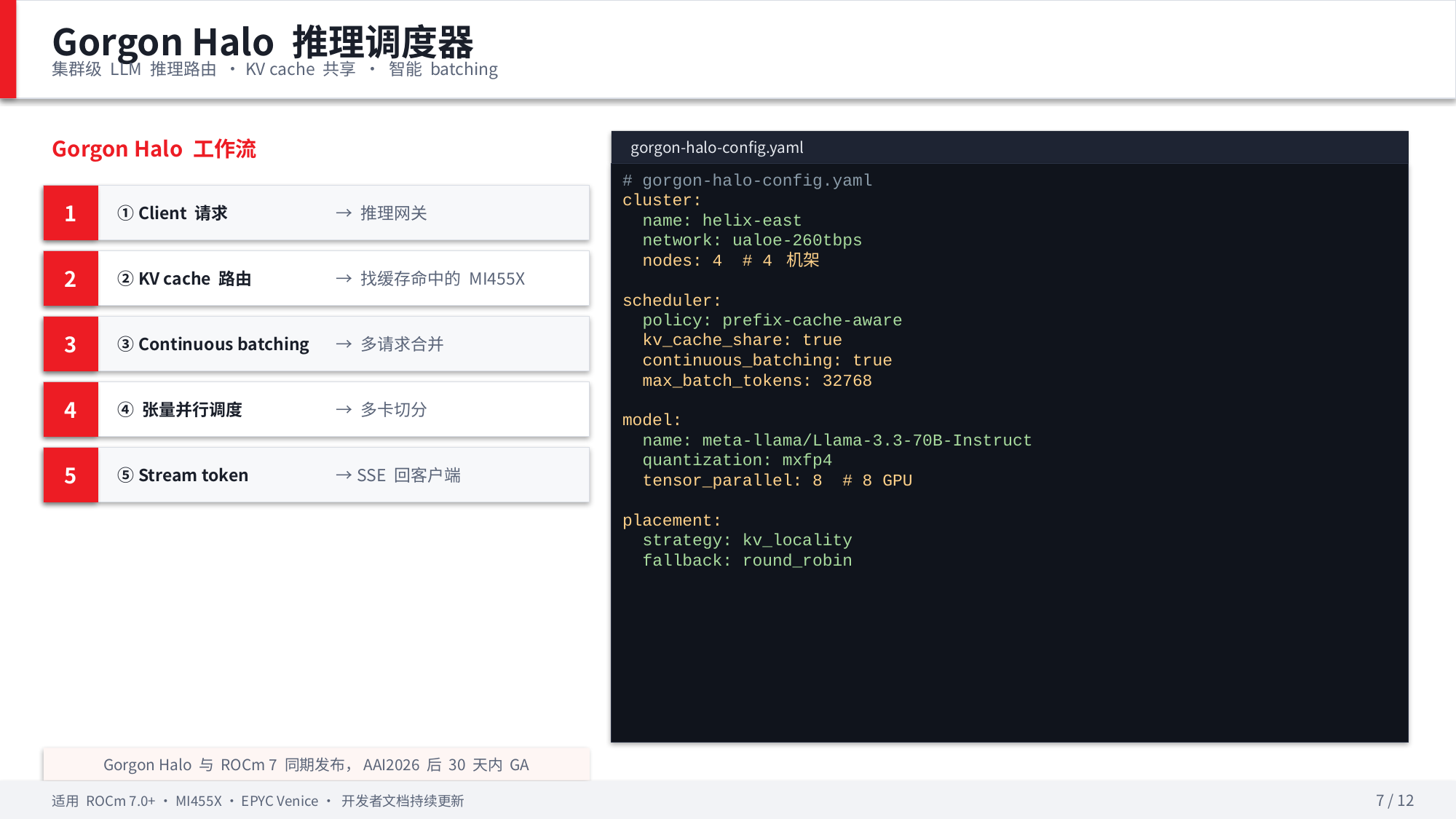

Gorgon Halo 推理调度器
集群级 LLM 推理路由 · KV cache 共享 · 智能 batching
Gorgon Halo 工作流

gorgon-halo-config.yaml

# gorgon-halo-config.yaml
cluster:
  name: helix-east
  network: ualoe-260tbps
  nodes: 4  # 4 机架

scheduler:
  policy: prefix-cache-aware
  kv_cache_share: true
  continuous_batching: true
  max_batch_tokens: 32768

model:
  name: meta-llama/Llama-3.3-70B-Instruct
  quantization: mxfp4
  tensor_parallel: 8  # 8 GPU

placement:
  strategy: kv_locality
  fallback: round_robin

1
① Client 请求
→ 推理网关

2
② KV cache 路由
→ 找缓存命中的 MI455X

3
③ Continuous batching
→ 多请求合并

4
④ 张量并行调度
→ 多卡切分

5
⑤ Stream token
→ SSE 回客户端

Gorgon Halo 与 ROCm 7 同期发布，AAI2026 后 30 天内 GA

适用 ROCm 7.0+ · MI455X · EPYC Venice · 开发者文档持续更新
7 / 12